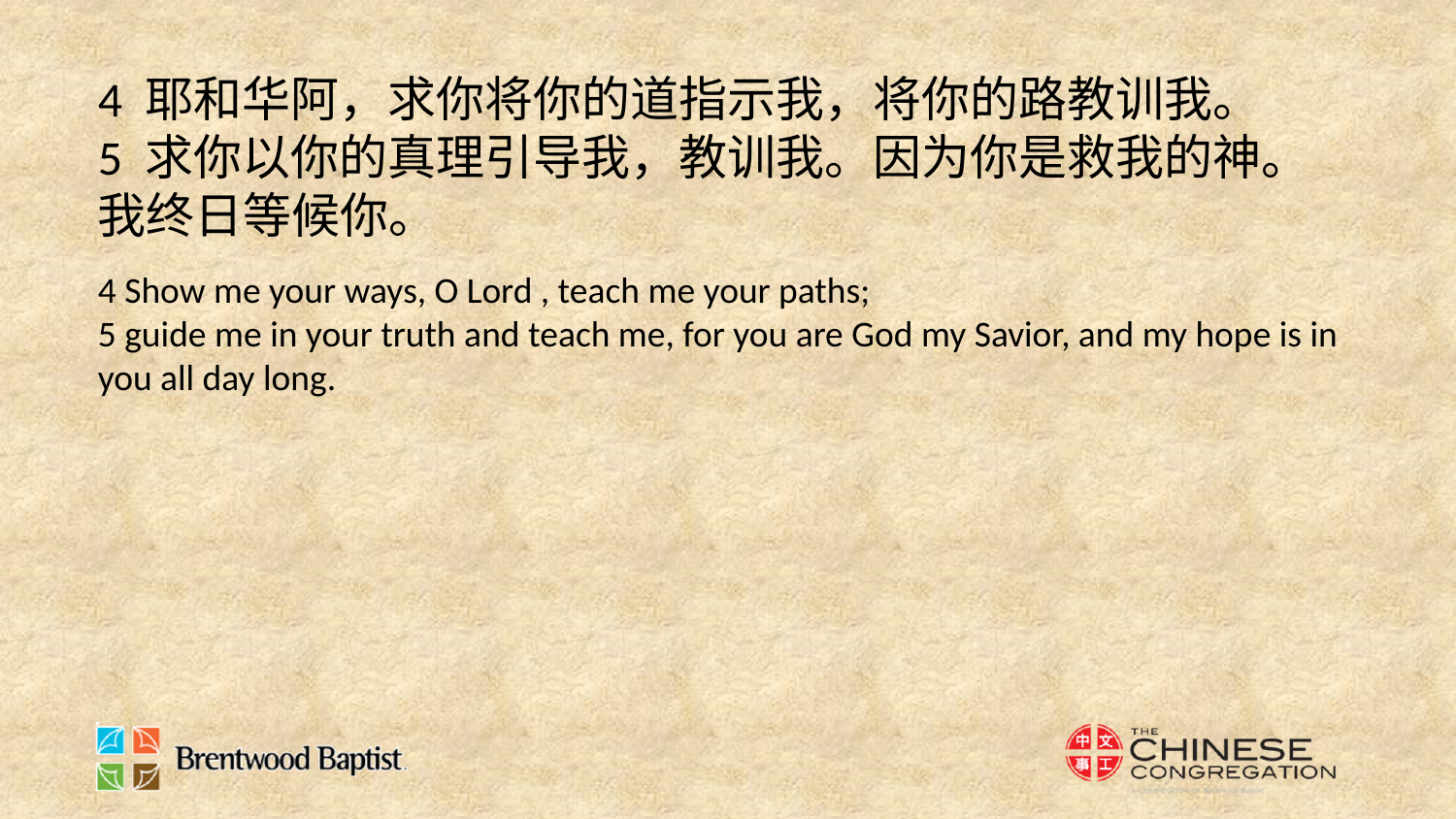

4 耶和华阿，求你将你的道指示我，将你的路教训我。
5 求你以你的真理引导我，教训我。因为你是救我的神。我终日等候你。

4 Show me your ways, O Lord , teach me your paths;
5 guide me in your truth and teach me, for you are God my Savior, and my hope is in you all day long.